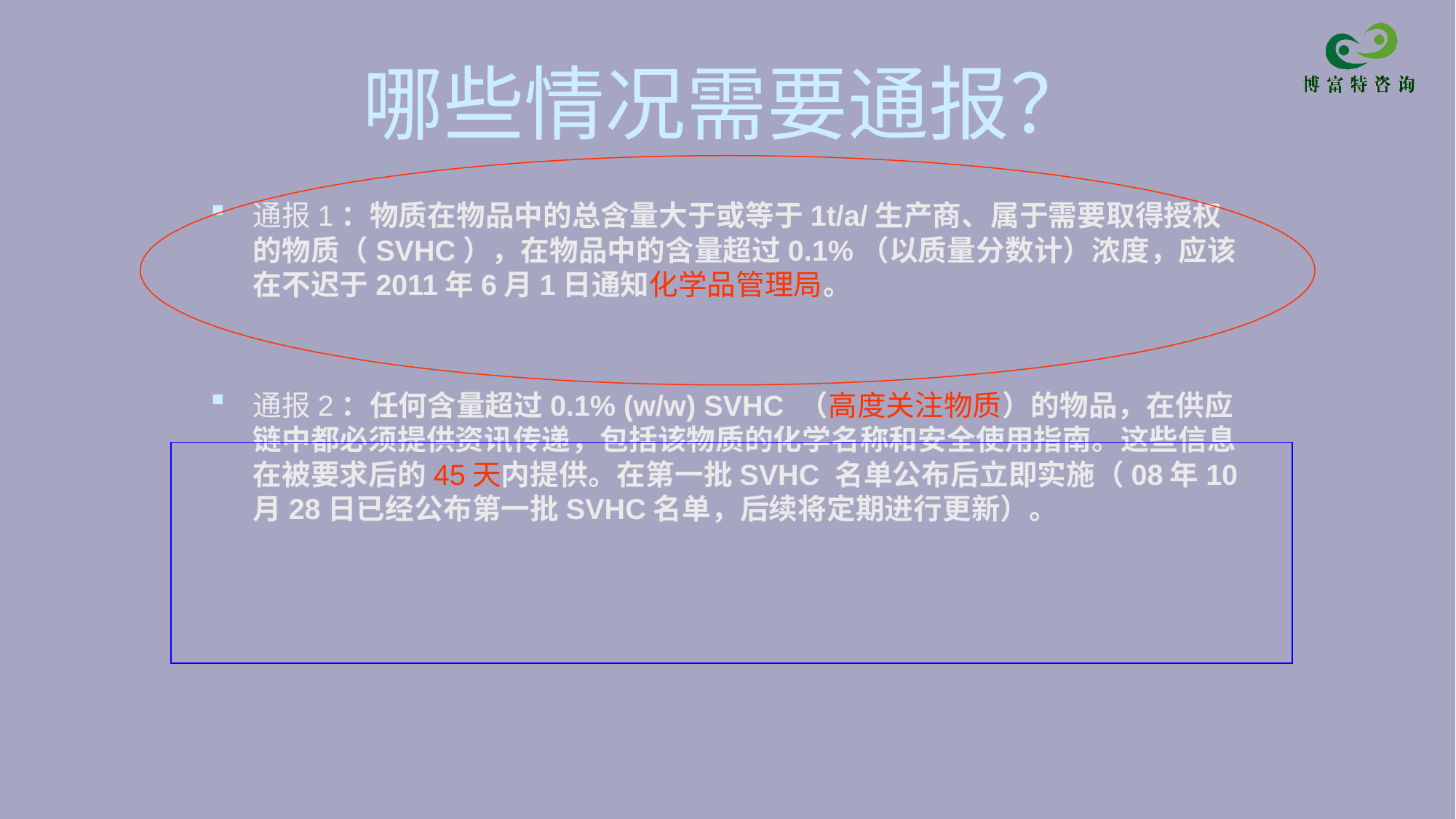

# 哪些情况需要通报？

通报1：物质在物品中的总含量大于或等于1t/a/生产商、属于需要取得授权的物质（SVHC），在物品中的含量超过0.1%（以质量分数计）浓度，应该在不迟于2011年6月1日通知化学品管理局。

通报2：任何含量超过0.1% (w/w) SVHC （高度关注物质）的物品，在供应链中都必须提供资讯传递，包括该物质的化学名称和安全使用指南。这些信息在被要求后的45天内提供。在第一批SVHC 名单公布后立即实施（08年10月28日已经公布第一批SVHC名单，后续将定期进行更新）。